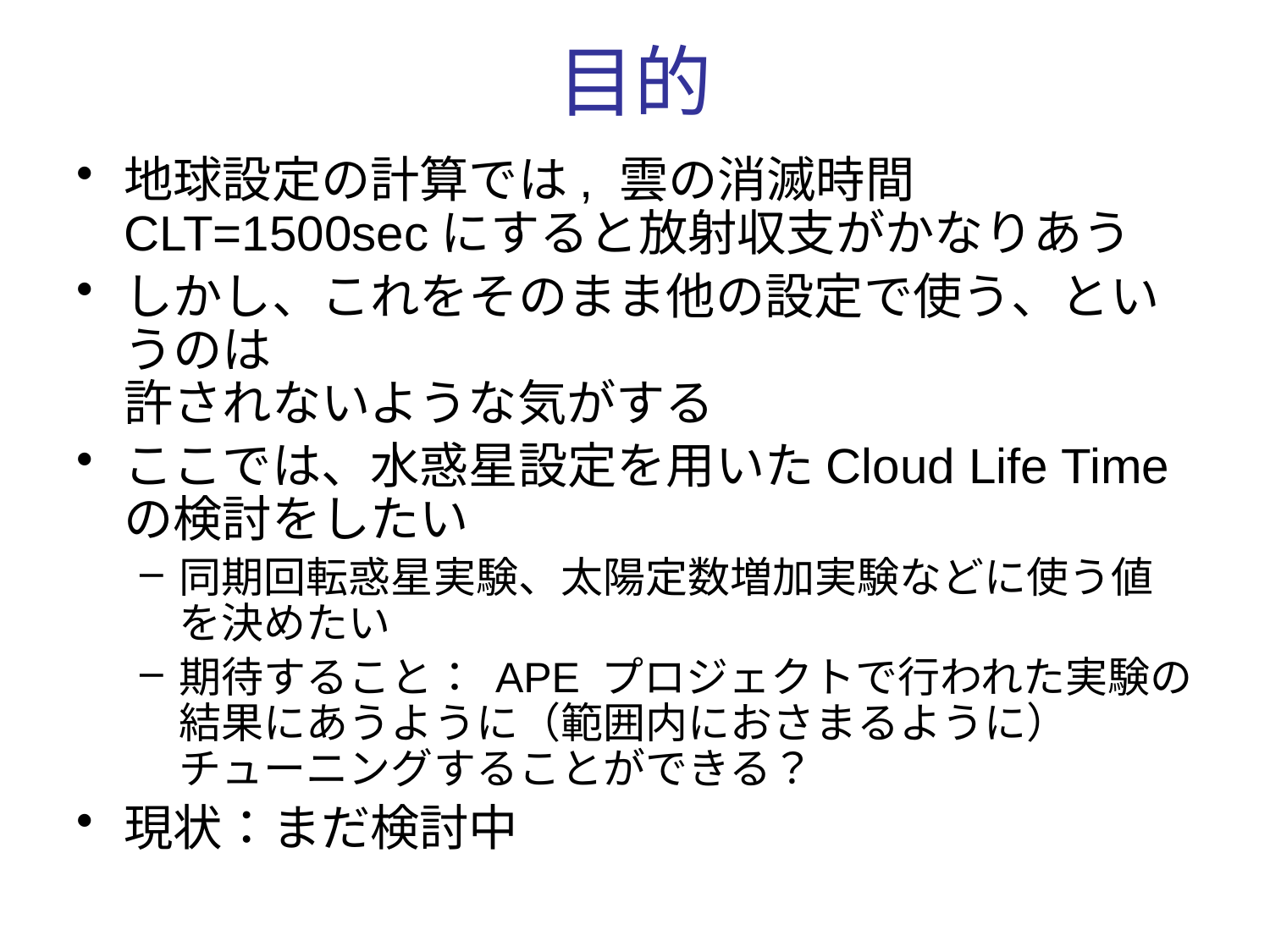

# 目的
地球設定の計算では, 雲の消滅時間CLT=1500secにすると放射収支がかなりあう
しかし、これをそのまま他の設定で使う、というのは
許されないような気がする
ここでは、水惑星設定を用いたCloud Life Timeの検討をしたい
同期回転惑星実験、太陽定数増加実験などに使う値を決めたい
期待すること： APE プロジェクトで行われた実験の結果にあうように（範囲内におさまるように）チューニングすることができる？
現状：まだ検討中